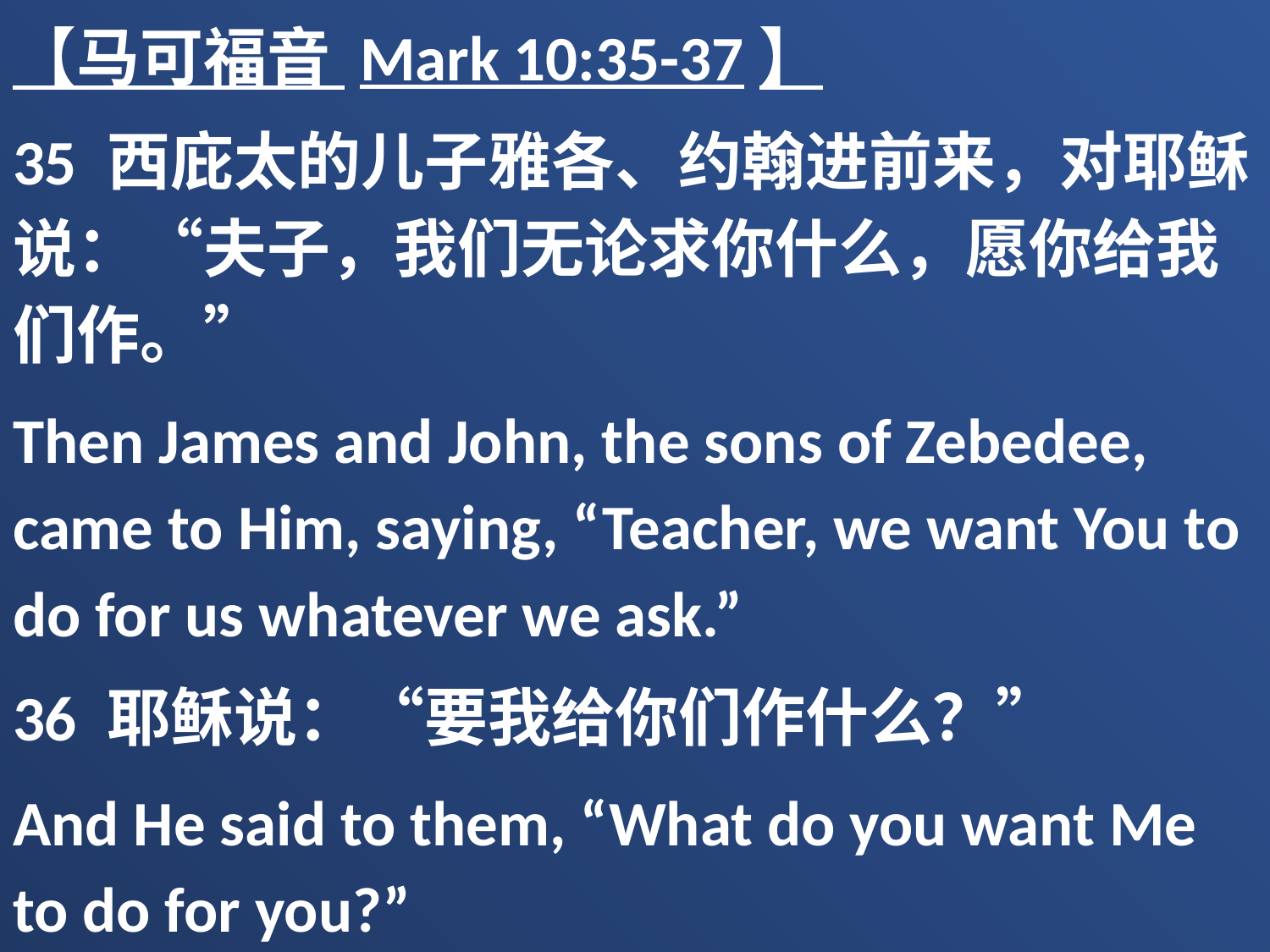

【马可福音 Mark 10:35-37】
35 西庇太的儿子雅各、约翰进前来，对耶稣说：“夫子，我们无论求你什么，愿你给我们作。”
Then James and John, the sons of Zebedee, came to Him, saying, “Teacher, we want You to do for us whatever we ask.”
36 耶稣说：“要我给你们作什么？”
And He said to them, “What do you want Me to do for you?”